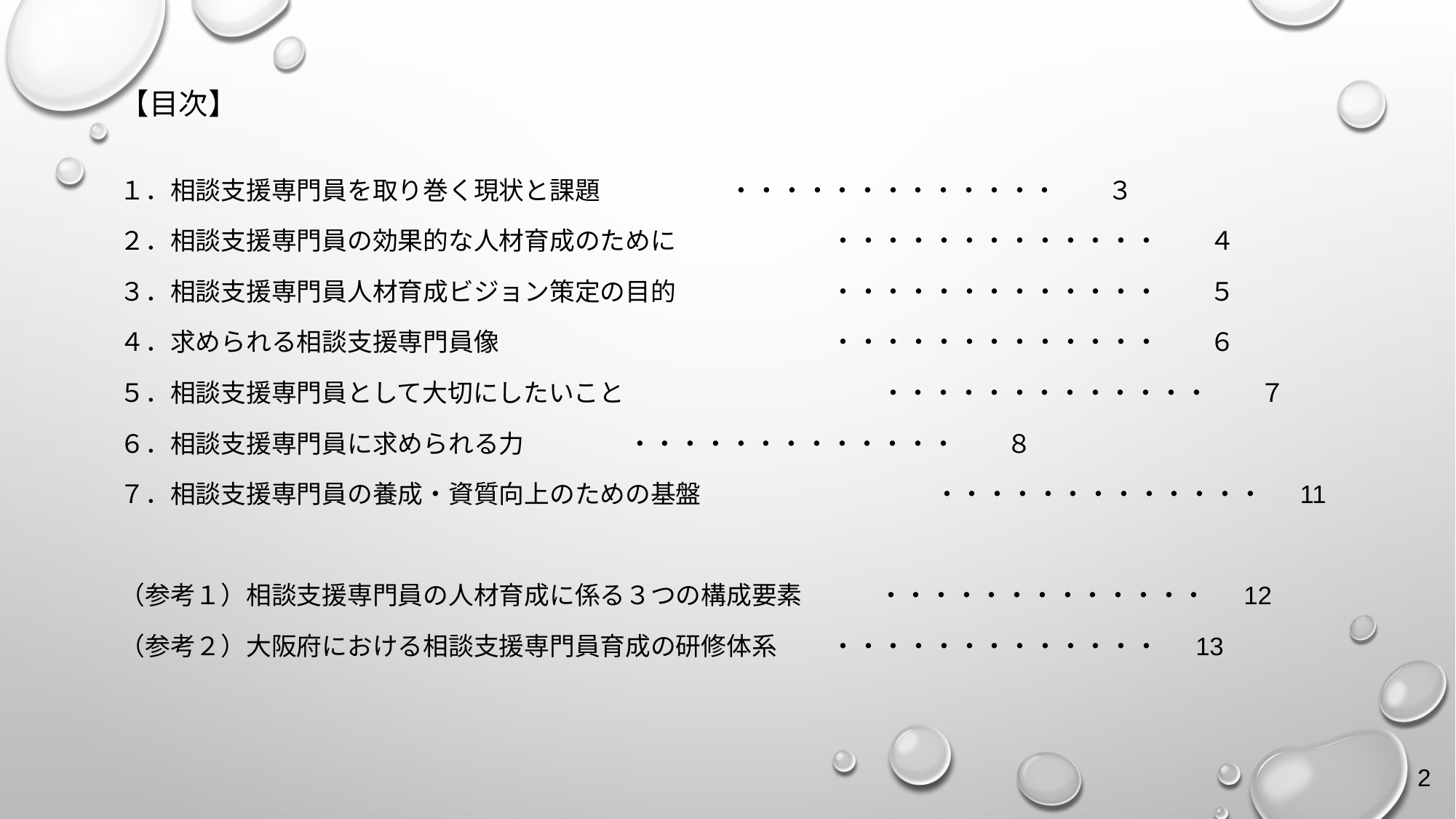

# 【目次】
１．相談支援専門員を取り巻く現状と課題			・・・・・・・・・・・・・　　３
２．相談支援専門員の効果的な人材育成のために　　　　　	・・・・・・・・・・・・・　　４
３．相談支援専門員人材育成ビジョン策定の目的　 　　　　	・・・・・・・・・・・・・　　５
４．求められる相談支援専門員像		　　　　　　　　　 	・・・・・・・・・・・・・　　６
５．相談支援専門員として大切にしたいこと	　　    	　　　　　　・・・・・・・・・・・・・　　７
６．相談支援専門員に求められる力			　　    	・・・・・・・・・・・・・　　８
７．相談支援専門員の養成・資質向上のための基盤　　　　　　　　　 ・・・・・・・・・・・・・　 11

（参考１）相談支援専門員の人材育成に係る３つの構成要素　　　・・・・・・・・・・・・・　 12
（参考２）大阪府における相談支援専門員育成の研修体系  	・・・・・・・・・・・・・　 13
2